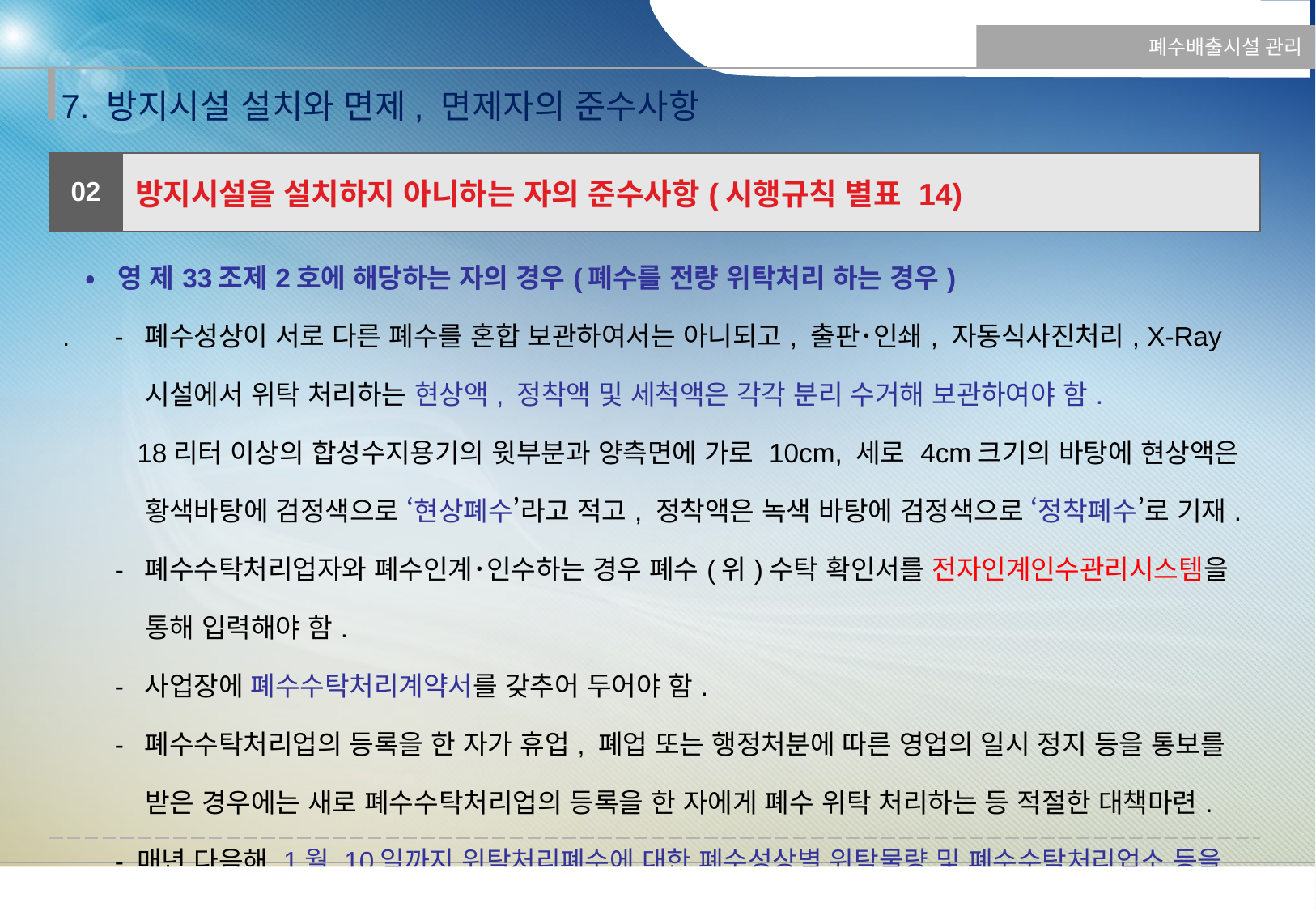

폐수배출시설 관리
7. 방지시설 설치와 면제, 면제자의 준수사항
| 02 | 방지시설을 설치하지 아니하는 자의 준수사항(시행규칙 별표 14) |
| --- | --- |
| • 영 제33조제2호에 해당하는 자의 경우(폐수를 전량 위탁처리 하는 경우) . - 폐수성상이 서로 다른 폐수를 혼합 보관하여서는 아니되고, 출판･인쇄, 자동식사진처리, X-Ray 시설에서 위탁 처리하는 현상액, 정착액 및 세척액은 각각 분리 수거해 보관하여야 함. 18리터 이상의 합성수지용기의 윗부분과 양측면에 가로 10cm, 세로 4cm크기의 바탕에 현상액은 황색바탕에 검정색으로 ‘현상폐수’라고 적고, 정착액은 녹색 바탕에 검정색으로 ‘정착폐수’로 기재. - 폐수수탁처리업자와 폐수인계･인수하는 경우 폐수(위)수탁 확인서를 전자인계인수관리시스템을 통해 입력해야 함. - 사업장에 폐수수탁처리계약서를 갖추어 두어야 함. - 폐수수탁처리업의 등록을 한 자가 휴업, 폐업 또는 행정처분에 따른 영업의 일시 정지 등을 통보를 받은 경우에는 새로 폐수수탁처리업의 등록을 한 자에게 폐수 위탁 처리하는 등 적절한 대책마련. - 매년 다음해 1월 10일까지 위탁처리폐수에 대한 폐수성상별 위탁물량 및 폐수수탁처리업소 등을 관할 행정기관에 보고 |  |